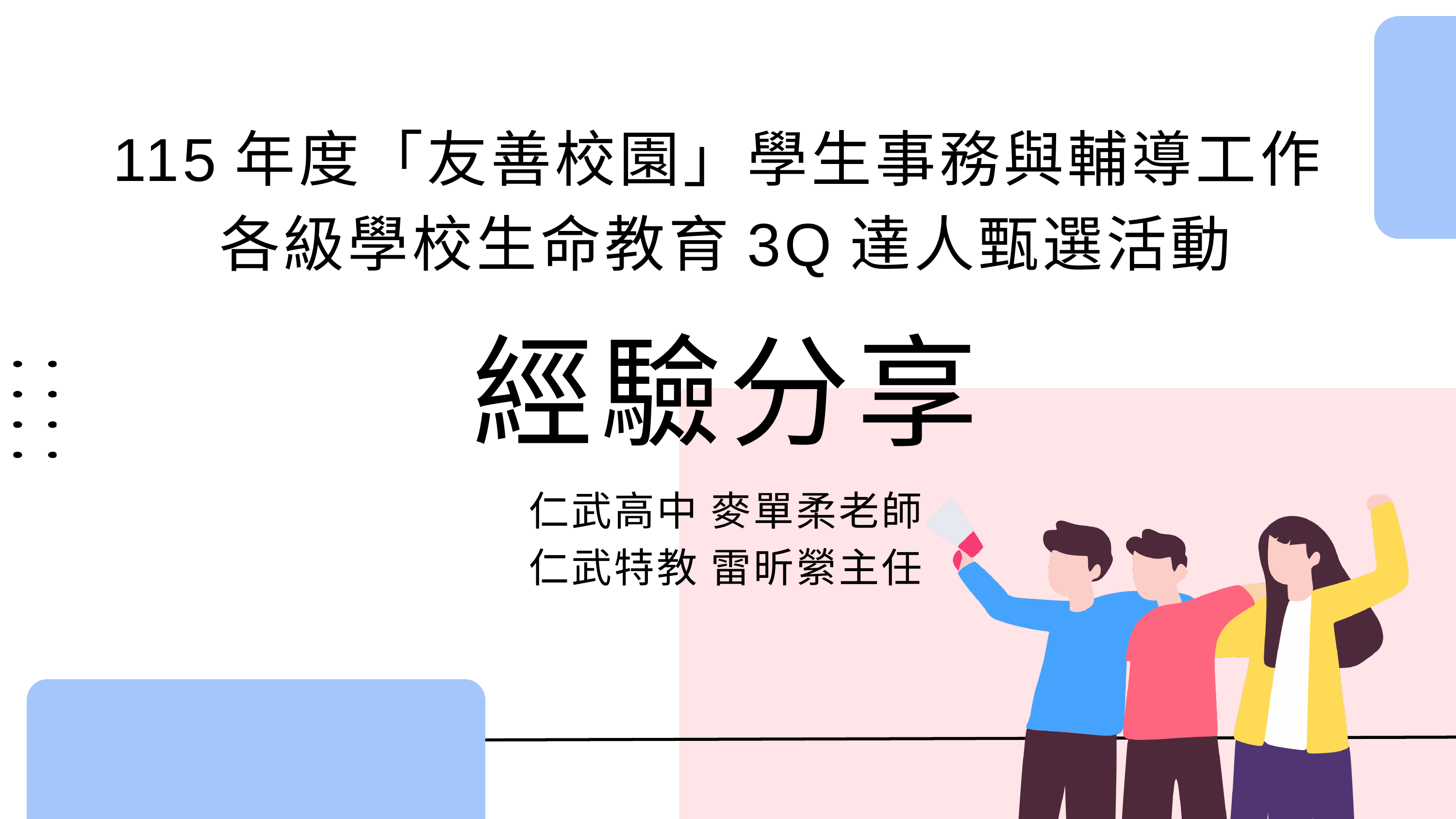

115年度「友善校園」學生事務與輔導工作
各級學校生命教育3Q達人甄選活動
經驗分享

仁武高中 麥單柔老師
仁武特教 雷昕縈主任